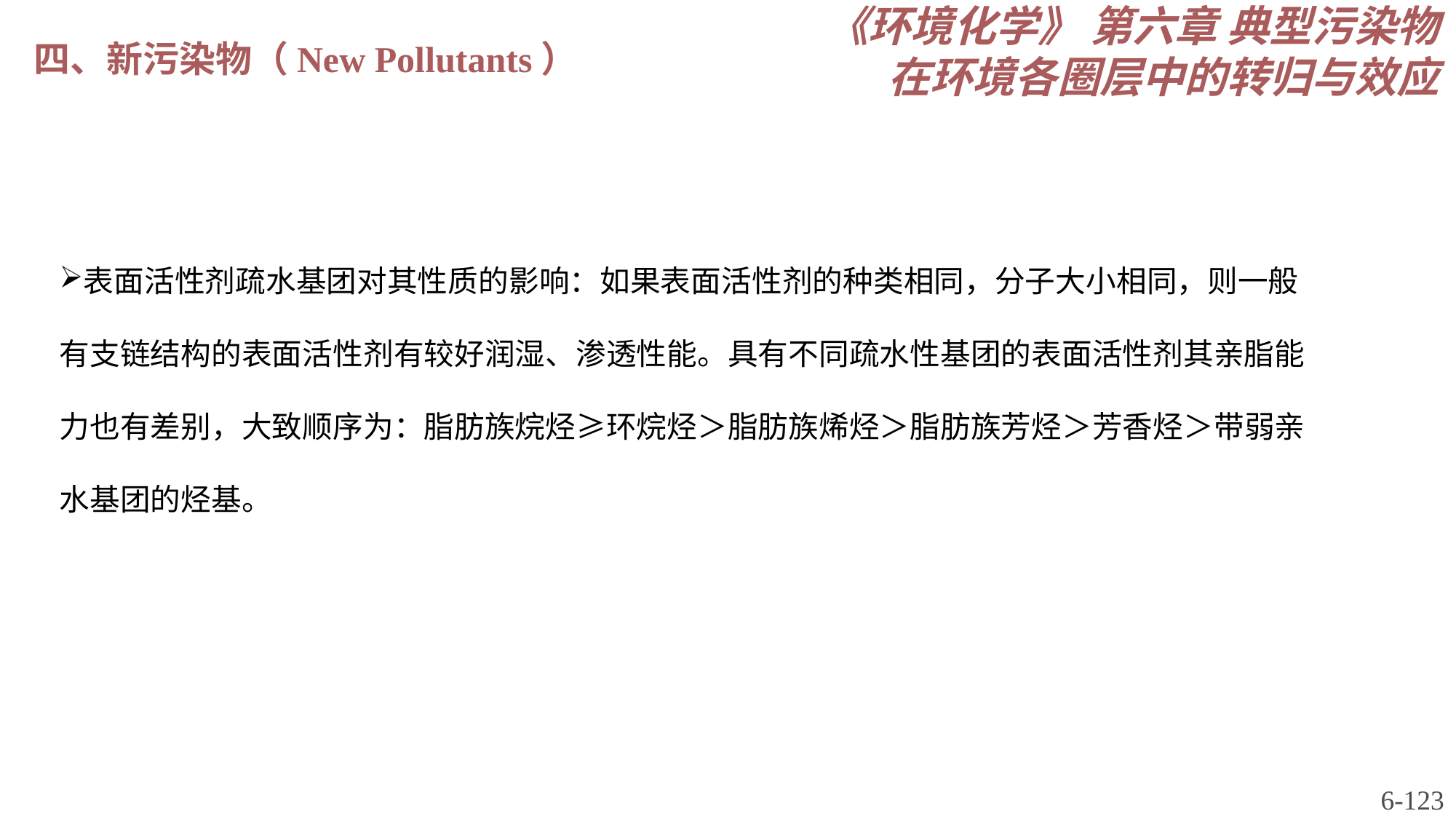

《环境化学》 第六章 典型污染物在环境各圈层中的转归与效应
四、新污染物（New Pollutants）
表面活性剂疏水基团对其性质的影响：如果表面活性剂的种类相同，分子大小相同，则一般有支链结构的表面活性剂有较好润湿、渗透性能。具有不同疏水性基团的表面活性剂其亲脂能力也有差别，大致顺序为：脂肪族烷烃≥环烷烃＞脂肪族烯烃＞脂肪族芳烃＞芳香烃＞带弱亲水基团的烃基。
6-123